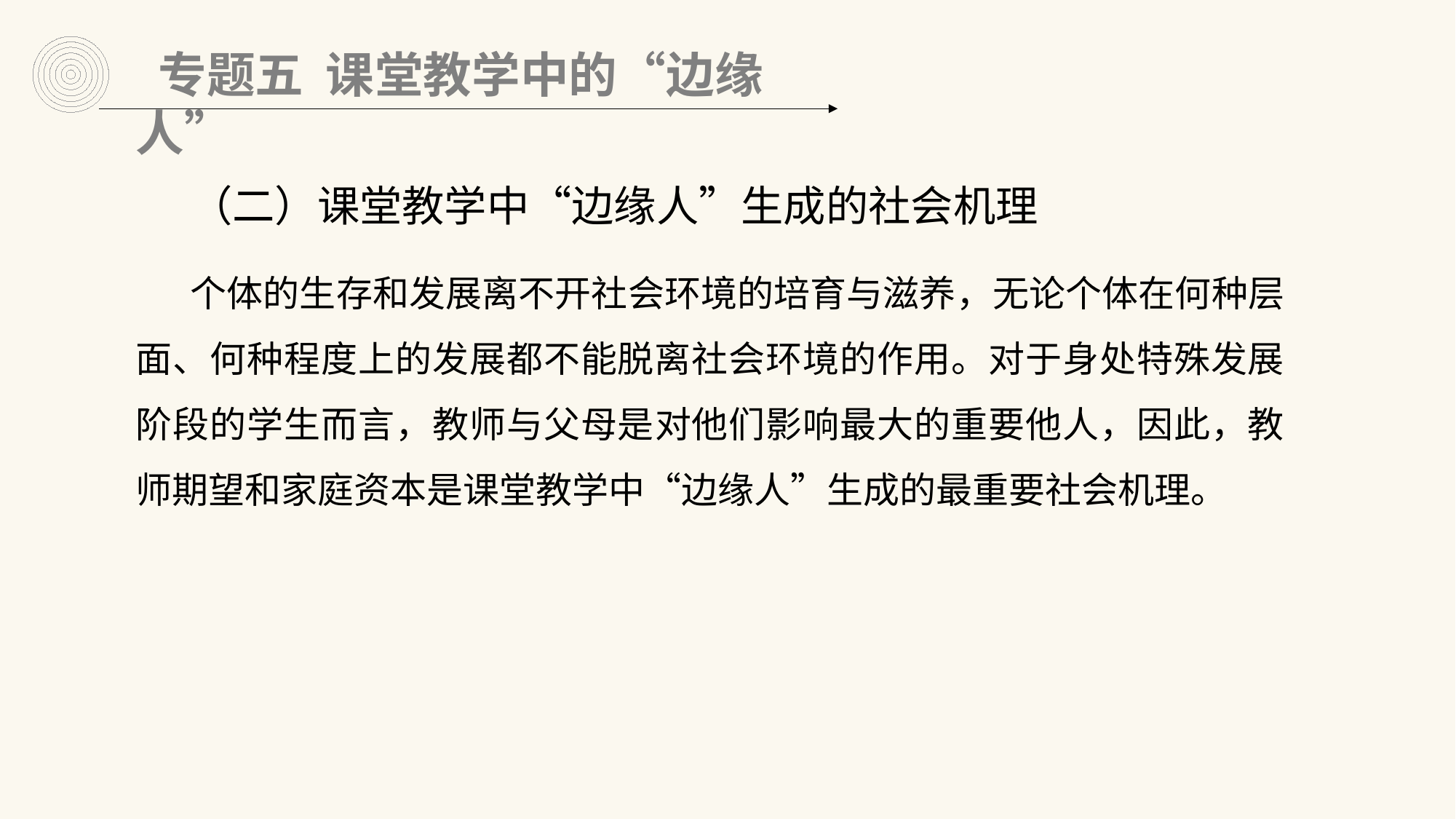

专题五  课堂教学中的“边缘人”
（二）课堂教学中“边缘人”生成的社会机理
个体的生存和发展离不开社会环境的培育与滋养，无论个体在何种层面、何种程度上的发展都不能脱离社会环境的作用。对于身处特殊发展阶段的学生而言，教师与父母是对他们影响最大的重要他人，因此，教师期望和家庭资本是课堂教学中“边缘人”生成的最重要社会机理。